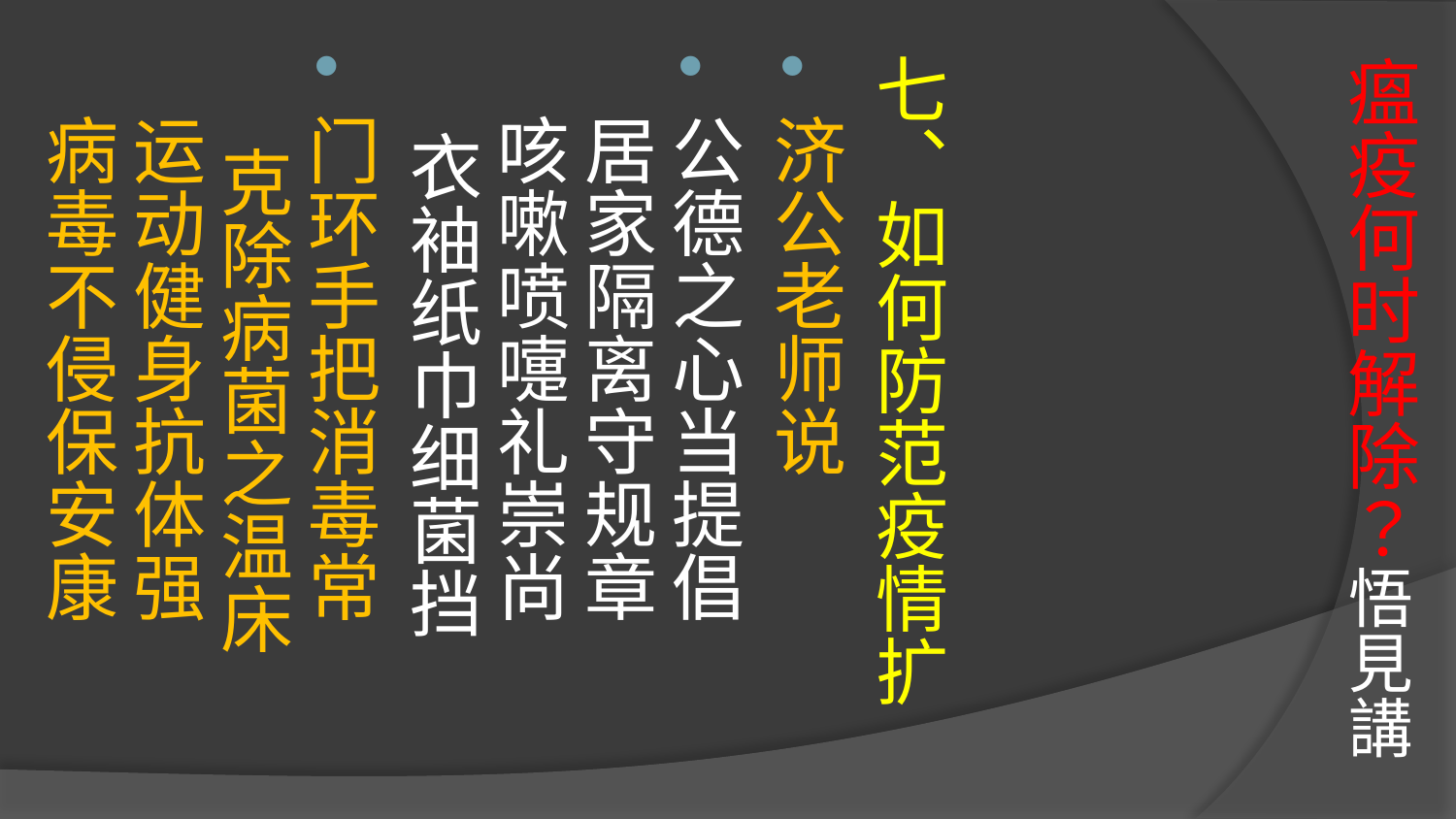

# 瘟疫何时解除？悟見講
七、如何防范疫情扩
济公老师说
公德之心当提倡          居家隔离守规章
咳嗽喷嚏礼崇尚            衣袖纸巾细菌挡
门环手把消毒常             克除病菌之温床
运动健身抗体强           病毒不侵保安康